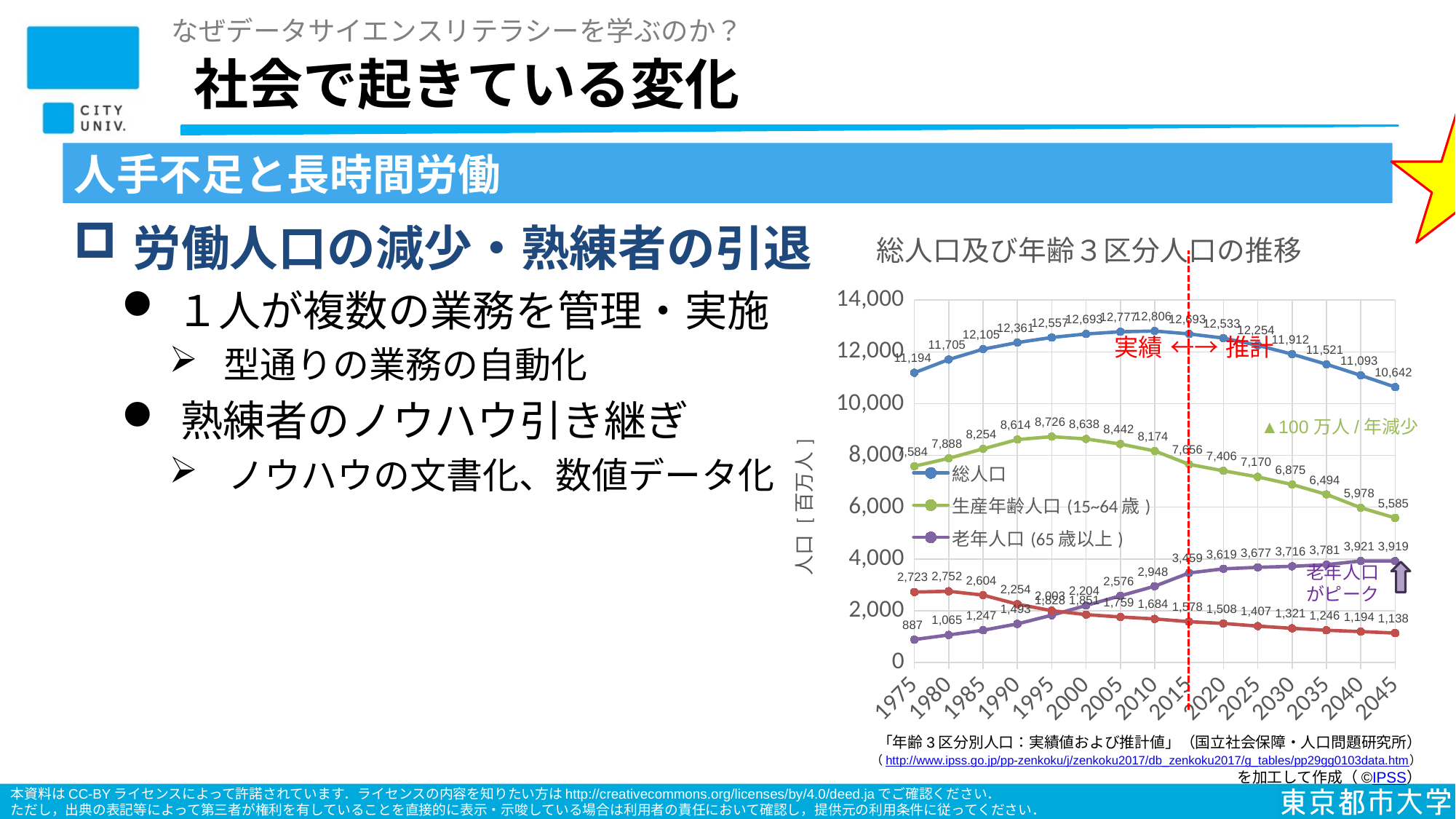

なぜデータサイエンスリテラシーを学ぶのか？

# 社会で起きている変化

人手不足と長時間労働

### Chart: 総人口及び年齢３区分人口の推移

| Category | 総人口 | 生産年齢人口(15~64歳) | 老年人口(65歳以上) | 年少人口(0~14歳) |
|---|---|---|---|---|
| 1975 | 11194.0 | 7584.0 | 887.0 | 2723.0 |
| 1980 | 11705.0 | 7888.0 | 1065.0 | 2752.0 |
| 1985 | 12105.0 | 8254.0 | 1247.0 | 2604.0 |
| 1990 | 12361.0 | 8614.0 | 1493.0 | 2254.0 |
| 1995 | 12557.0 | 8726.0 | 1828.0 | 2003.0 |
| 2000 | 12693.0 | 8638.0 | 2204.0 | 1851.0 |
| 2005 | 12777.0 | 8442.0 | 2576.0 | 1759.0 |
| 2010 | 12806.0 | 8174.0 | 2948.0 | 1684.0 |
| 2015 | 12693.300000000001 | 7656.2 | 3459.1 | 1578.0 |
| 2020 | 12533.0 | 7406.0 | 3619.0 | 1508.0 |
| 2025 | 12254.0 | 7170.0 | 3677.0 | 1407.0 |
| 2030 | 11912.0 | 6875.0 | 3716.0 | 1321.0 |
| 2035 | 11521.0 | 6494.0 | 3781.0 | 1246.0 |
| 2040 | 11093.0 | 5978.0 | 3921.0 | 1194.0 |
| 2045 | 10642.0 | 5585.0 | 3919.0 | 1138.0 |
労働人口の減少・熟練者の引退
１人が複数の業務を管理・実施
型通りの業務の自動化
熟練者のノウハウ引き継ぎ
ノウハウの文書化、数値データ化

▲100万人/年減少
老年人口
がピーク

「年齢3区分別人口：実績値および推計値」（国立社会保障・人口問題研究所）
　　　　 （http://www.ipss.go.jp/pp-zenkoku/j/zenkoku2017/db_zenkoku2017/g_tables/pp29gg0103data.htm）
を加工して作成（©IPSS）